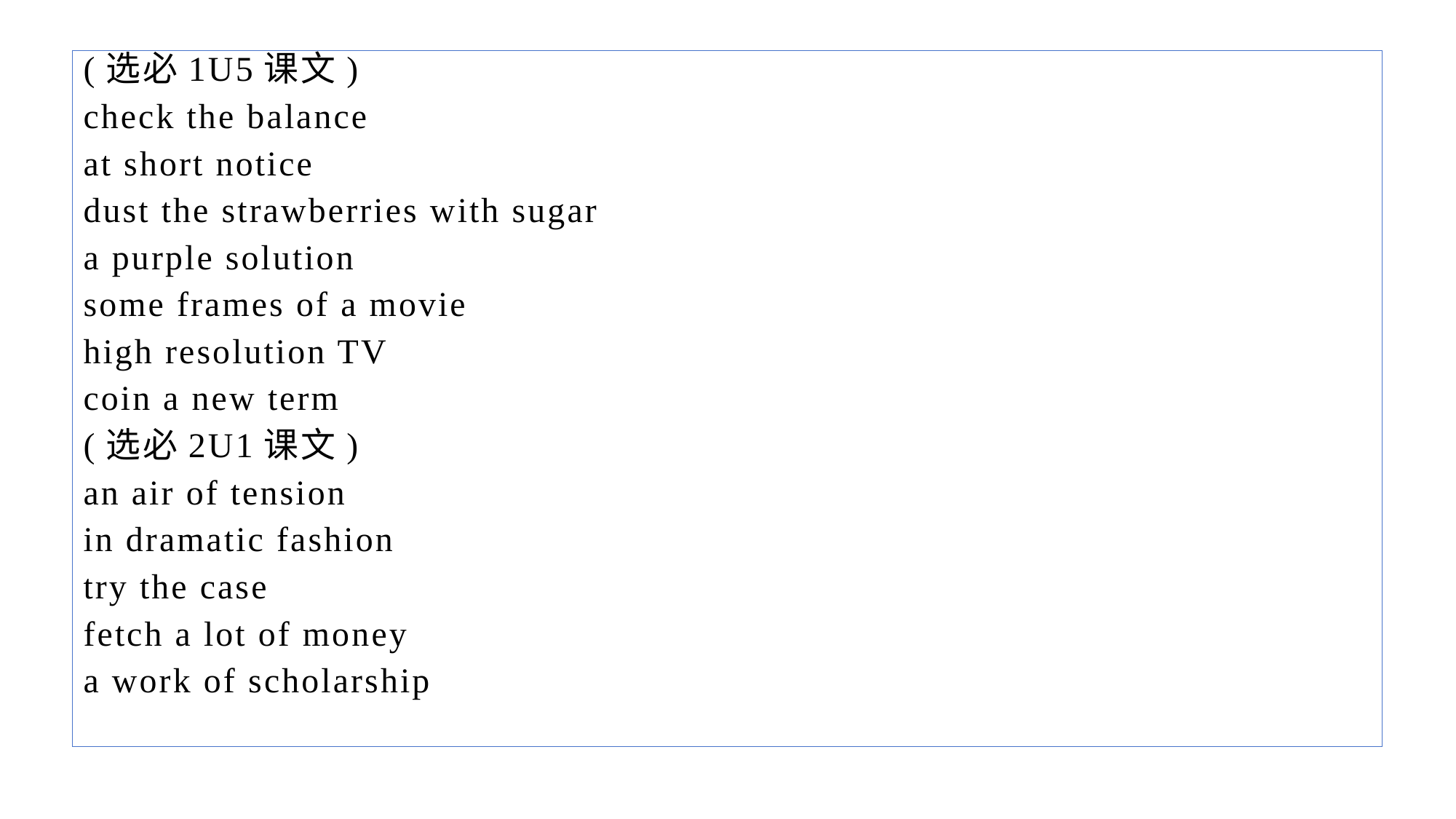

(选必1U5课文)
check the balance
at short notice
dust the strawberries with sugar
a purple solution
some frames of a movie
high resolution TV
coin a new term
(选必2U1课文)
an air of tension
in dramatic fashion
try the case
fetch a lot of money
a work of scholarship